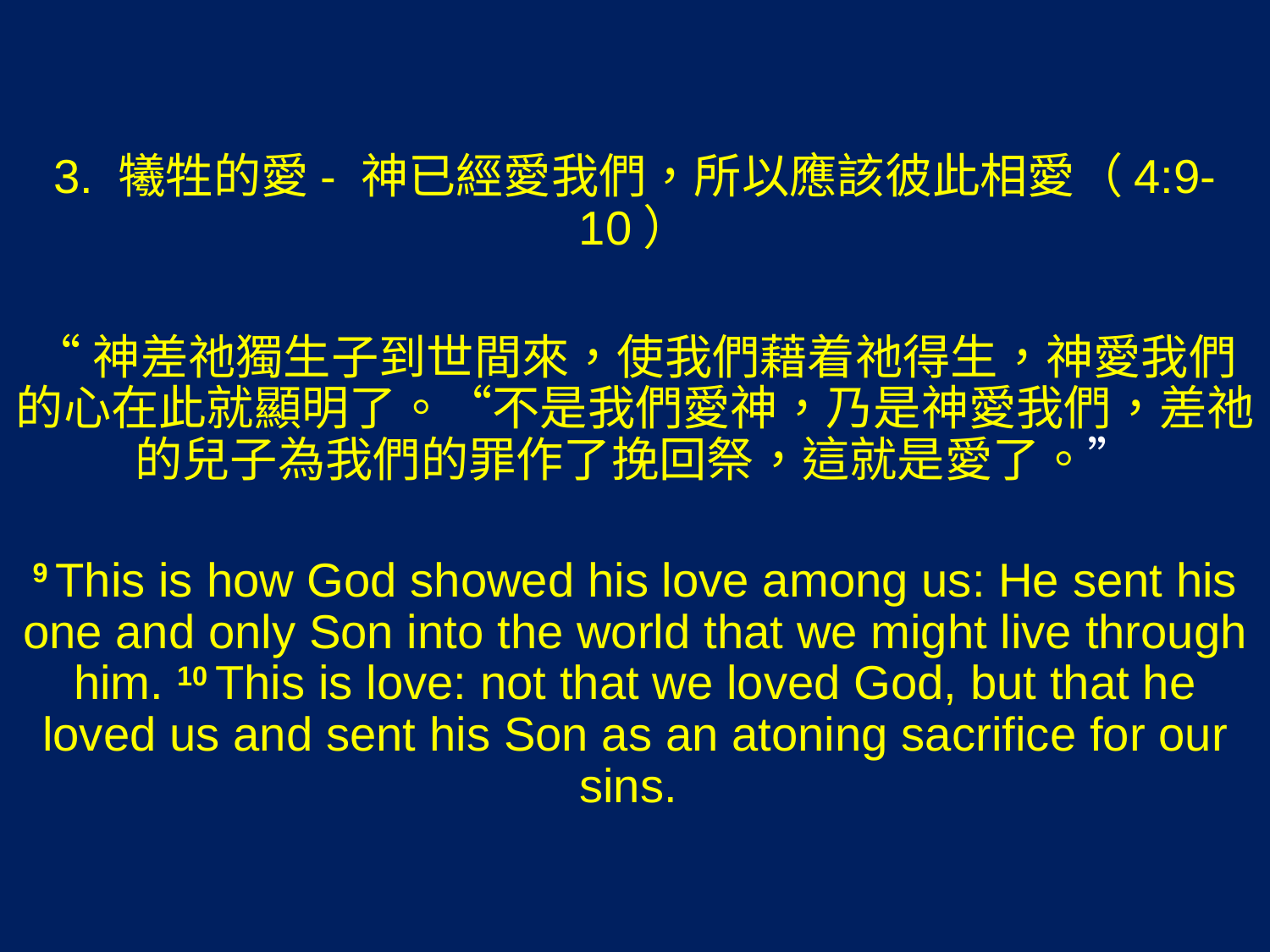

3. 犧牲的愛- 神已經愛我們，所以應該彼此相愛（4:9-10）

“神差祂獨生子到世間來，使我們藉着祂得生，神愛我們的心在此就顯明了。“不是我們愛神，乃是神愛我們，差祂的兒子為我們的罪作了挽回祭，這就是愛了。”

9 This is how God showed his love among us: He sent his one and only Son into the world that we might live through him. 10 This is love: not that we loved God, but that he loved us and sent his Son as an atoning sacrifice for our sins.